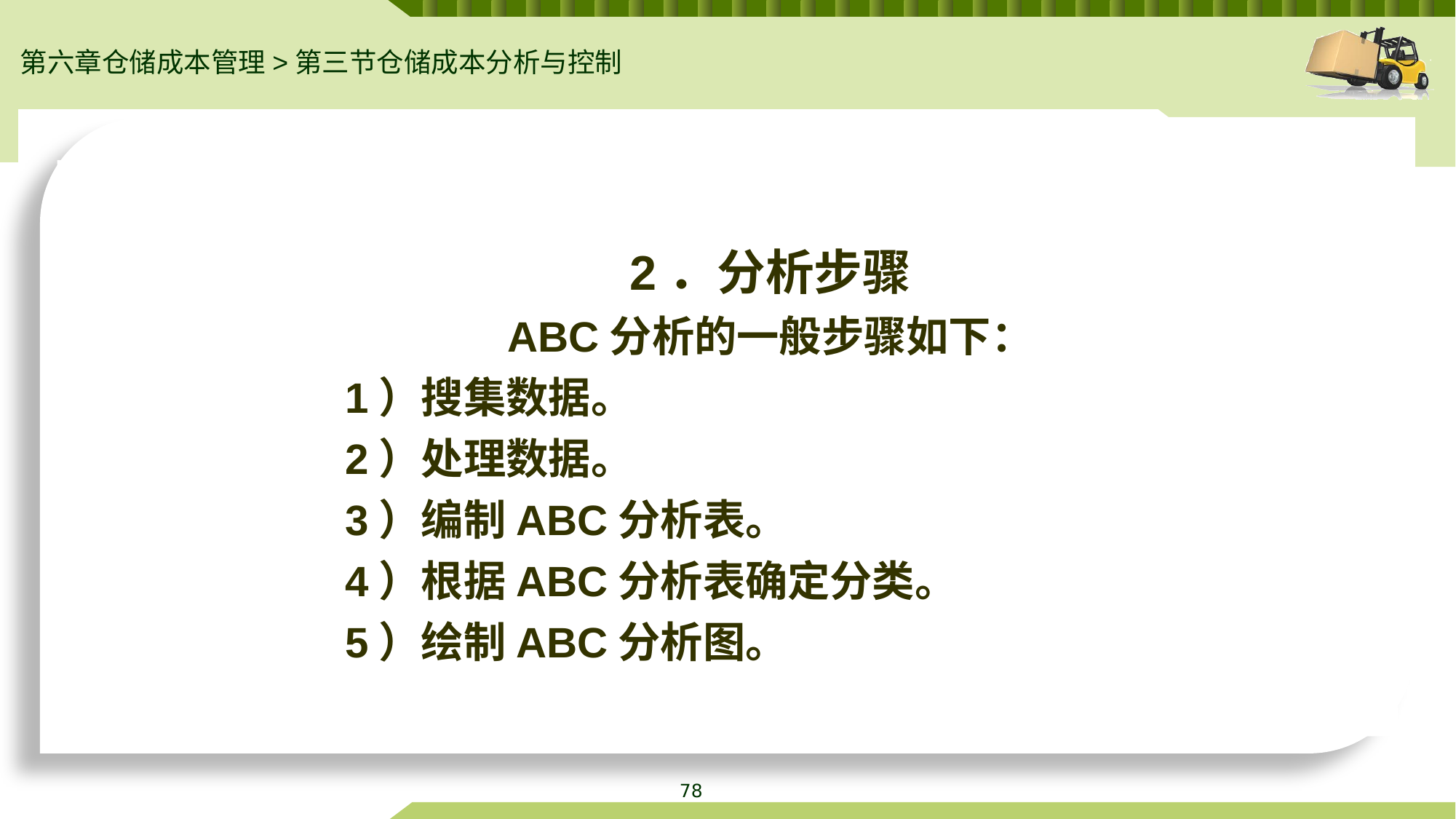

第六章仓储成本管理>第三节仓储成本分析与控制
2．分析步骤
ABC分析的一般步骤如下：
1）搜集数据。
2）处理数据。
3）编制ABC分析表。
4）根据ABC分析表确定分类。
5）绘制ABC分析图。